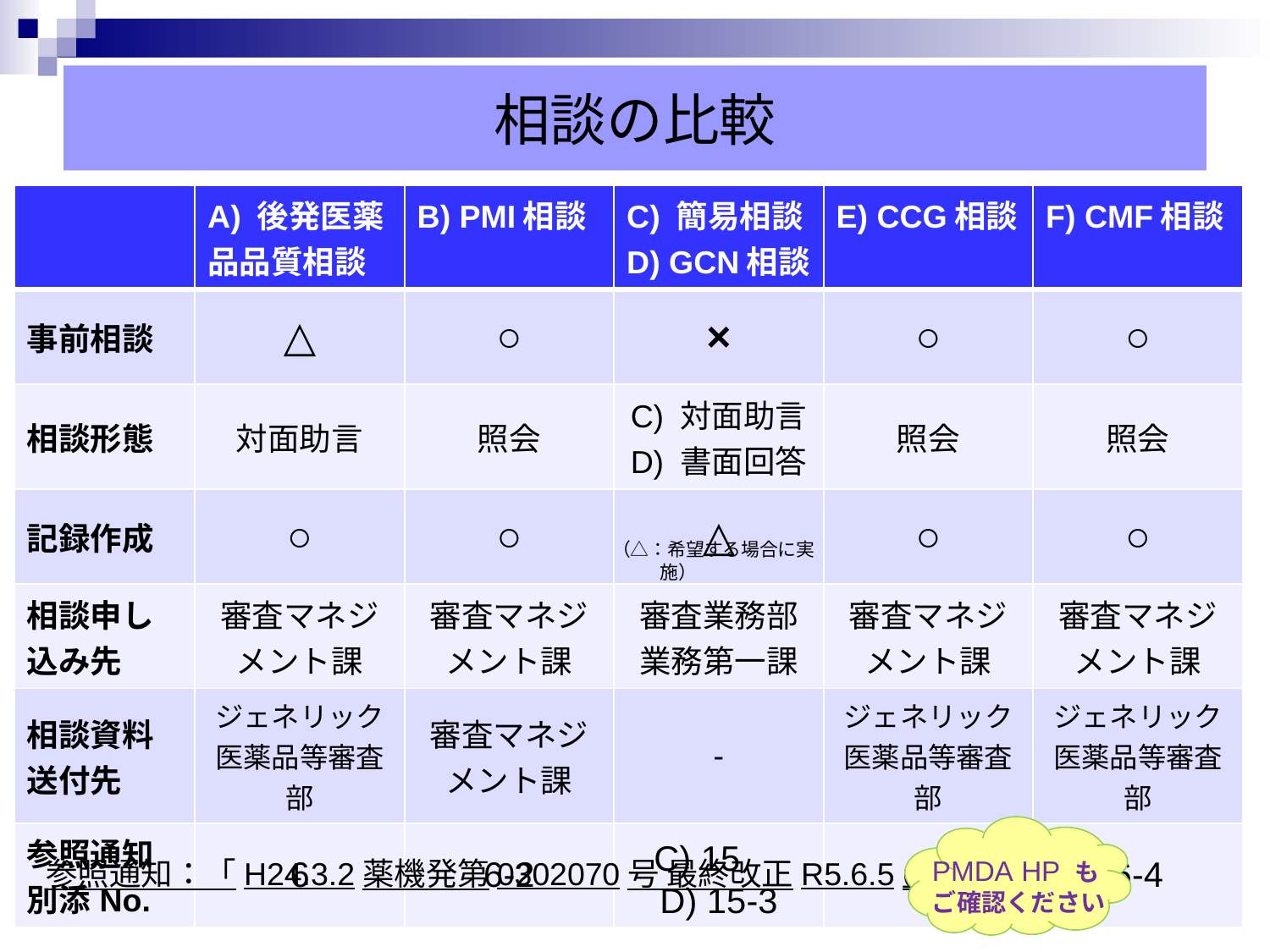

# 相談の比較
|  | A) 後発医薬品品質相談 | B) PMI相談 | C) 簡易相談 D) GCN相談 | E) CCG相談 | F) CMF相談 |
| --- | --- | --- | --- | --- | --- |
| 事前相談 | △ | ○ | × | ○ | ○ |
| 相談形態 | 対面助言 | 照会 | C) 対面助言 D) 書面回答 | 照会 | 照会 |
| 記録作成 | ○ | ○ | △ | ○ | ○ |
| 相談申し込み先 | 審査マネジ メント課 | 審査マネジ メント課 | 審査業務部業務第一課 | 審査マネジ メント課 | 審査マネジ メント課 |
| 相談資料送付先 | ジェネリック医薬品等審査部 | 審査マネジ メント課 | - | ジェネリック医薬品等審査部 | ジェネリック医薬品等審査部 |
| 参照通知 別添No. | 6 | 6-2 | C) 15　 D) 15-3 | 6-3 | 6-4 |
（△：希望する場合に実施）

PMDA HP も
ご確認ください
参照通知：「H24.3.2薬機発第0302070号 最終改正R5.6.5」
日本医薬品原薬工業会　法規委員会
17